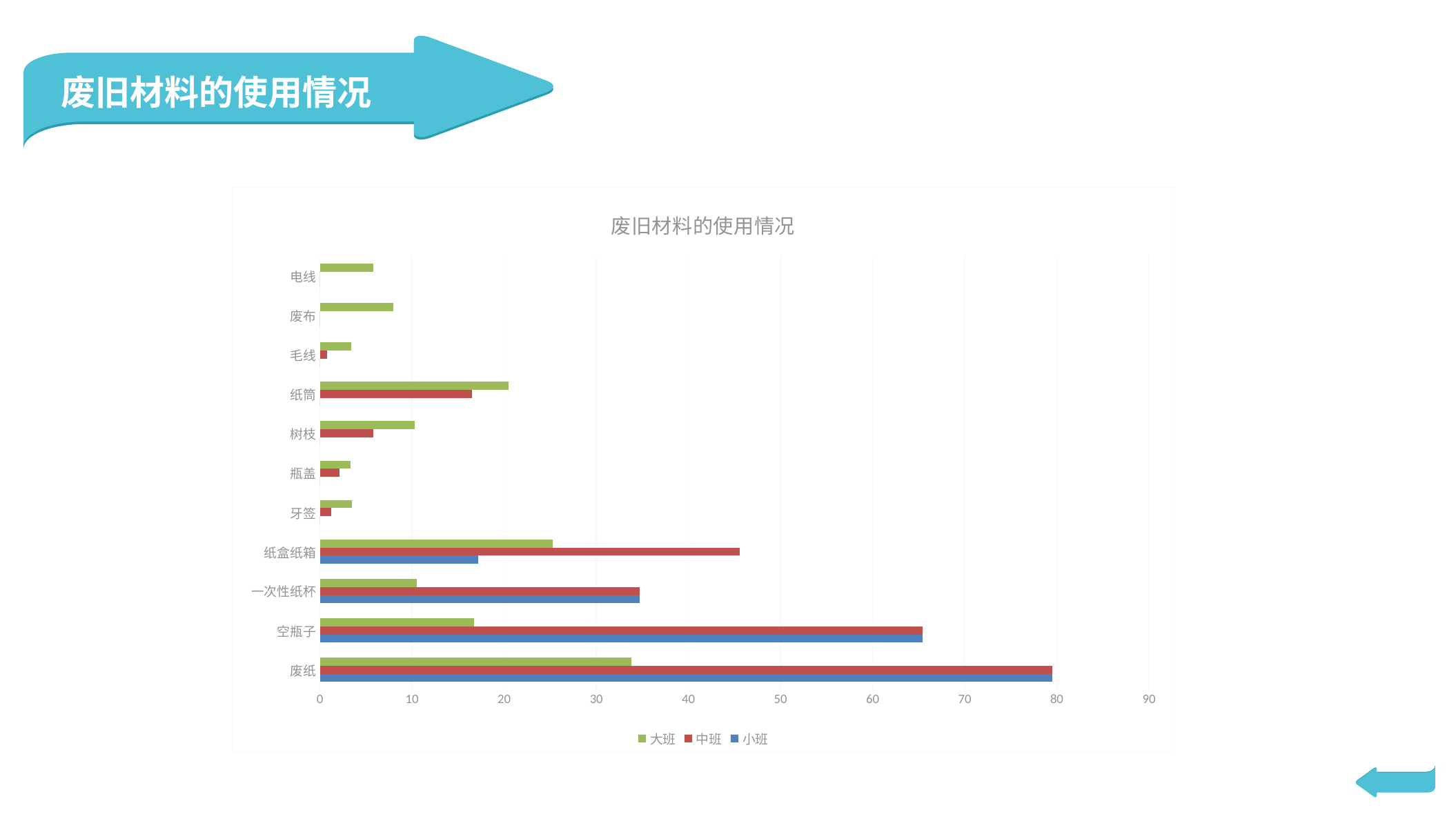

废旧材料的使用情况

### Chart: 废旧材料的使用情况

| Category | 小班 | 中班 | 大班 |
|---|---|---|---|
| 废纸 | 79.5 | 79.5 | 33.8 |
| 空瓶子 | 65.4 | 65.4 | 16.7 |
| 一次性纸杯 | 34.7 | 34.7 | 10.5 |
| 纸盒纸箱 | 17.2 | 45.6 | 25.3 |
| 牙签 | 0.0 | 1.2 | 3.5 |
| 瓶盖 | 0.0 | 2.1 | 3.3 |
| 树枝 | 0.0 | 5.8 | 10.3 |
| 纸筒 | 0.0 | 16.5 | 20.5 |
| 毛线 | 0.0 | 0.8 | 3.4 |
| 废布 | 0.0 | 0.0 | 8.0 |
| 电线 | 0.0 | 0.0 | 5.8 |